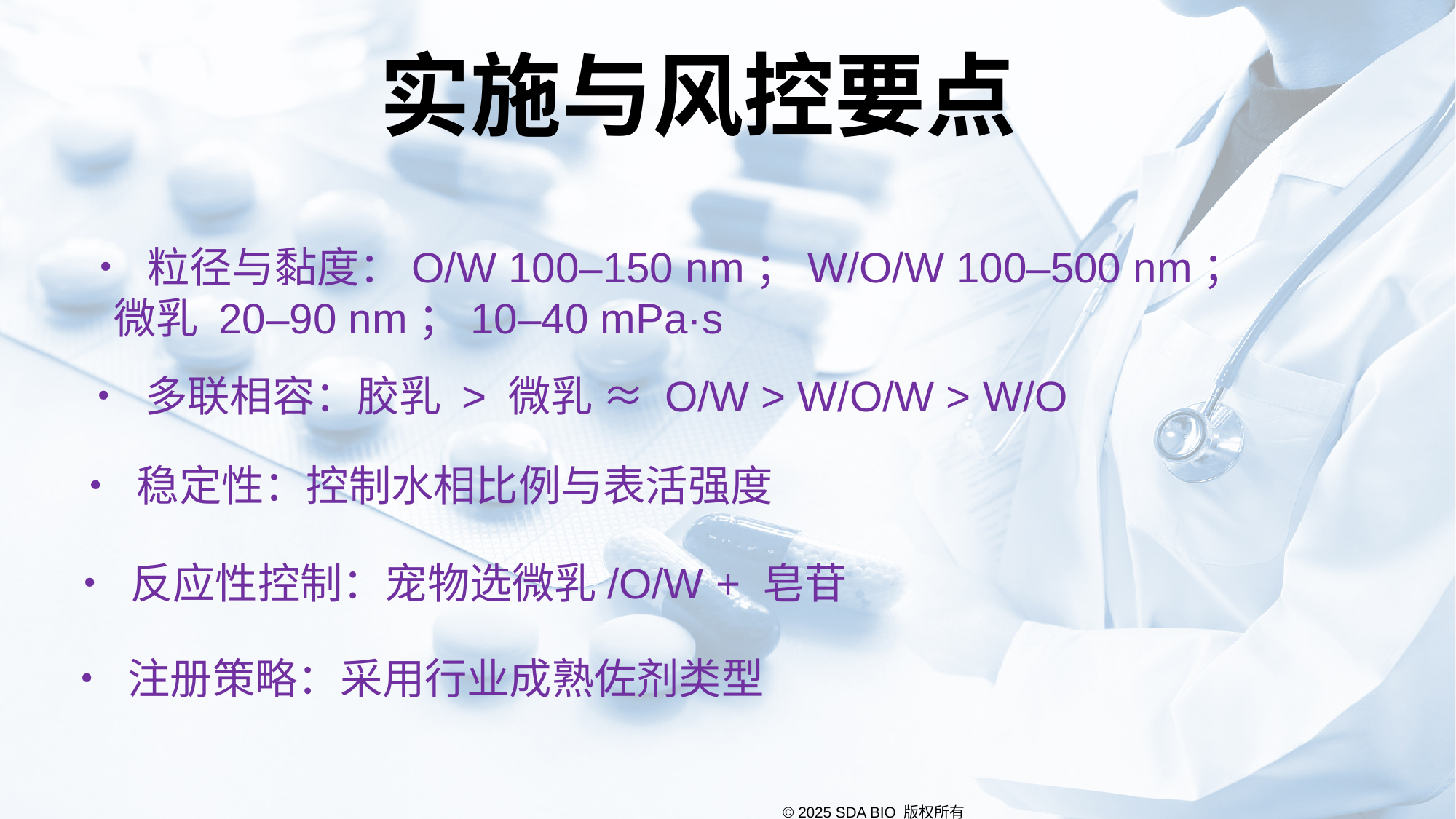

实施与风控要点

• 粒径与黏度：O/W 100–150 nm；W/O/W 100–500 nm；
  微乳 20–90 nm；10–40 mPa·s

• 多联相容：胶乳 > 微乳 ≈ O/W > W/O/W > W/O

• 稳定性：控制水相比例与表活强度

• 反应性控制：宠物选微乳/O/W + 皂苷

• 注册策略：采用行业成熟佐剂类型

© 2025 SDA BIO 版权所有